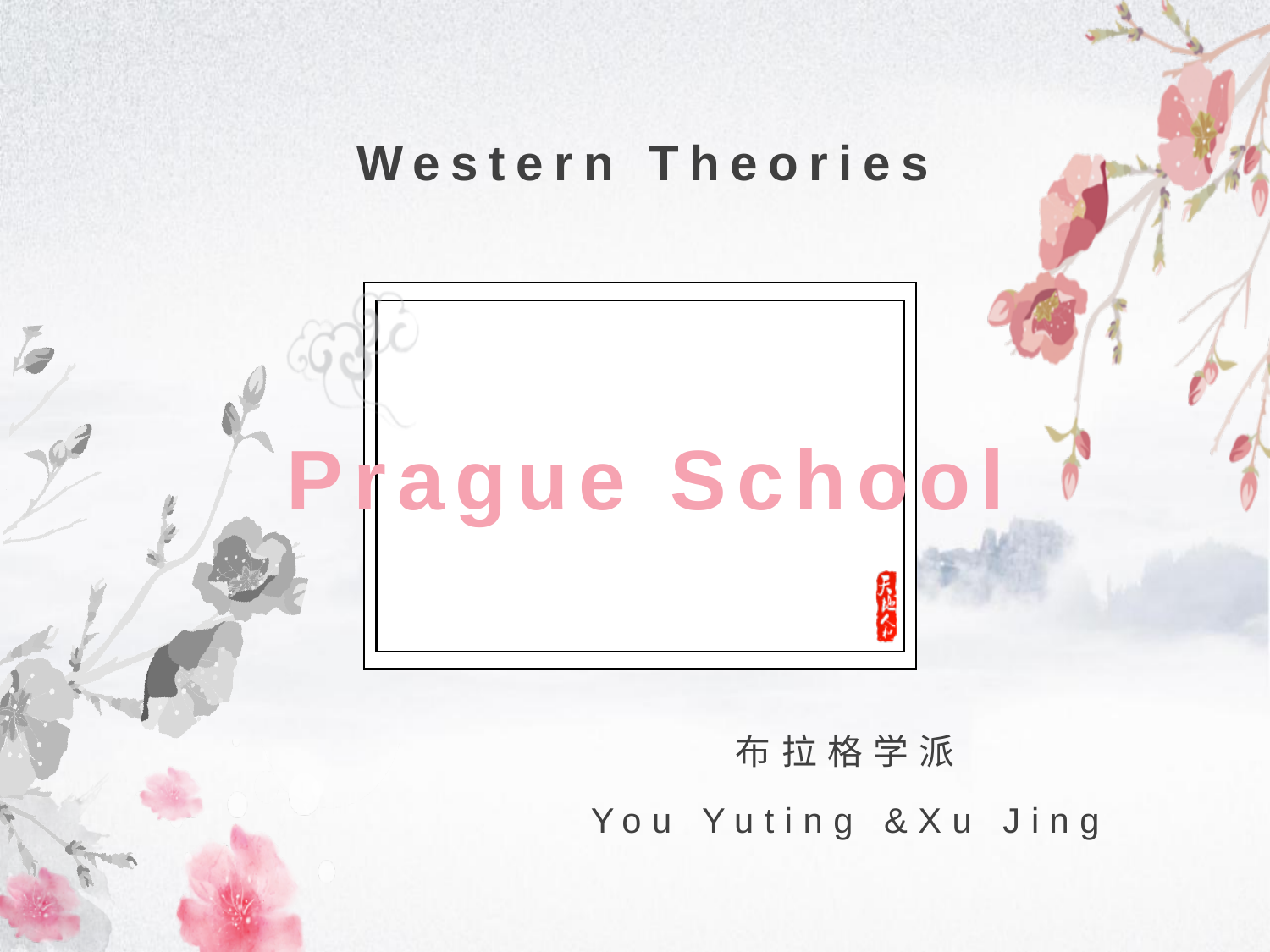

Western Theories
# Prague School
布拉格学派
You Yuting &Xu Jing